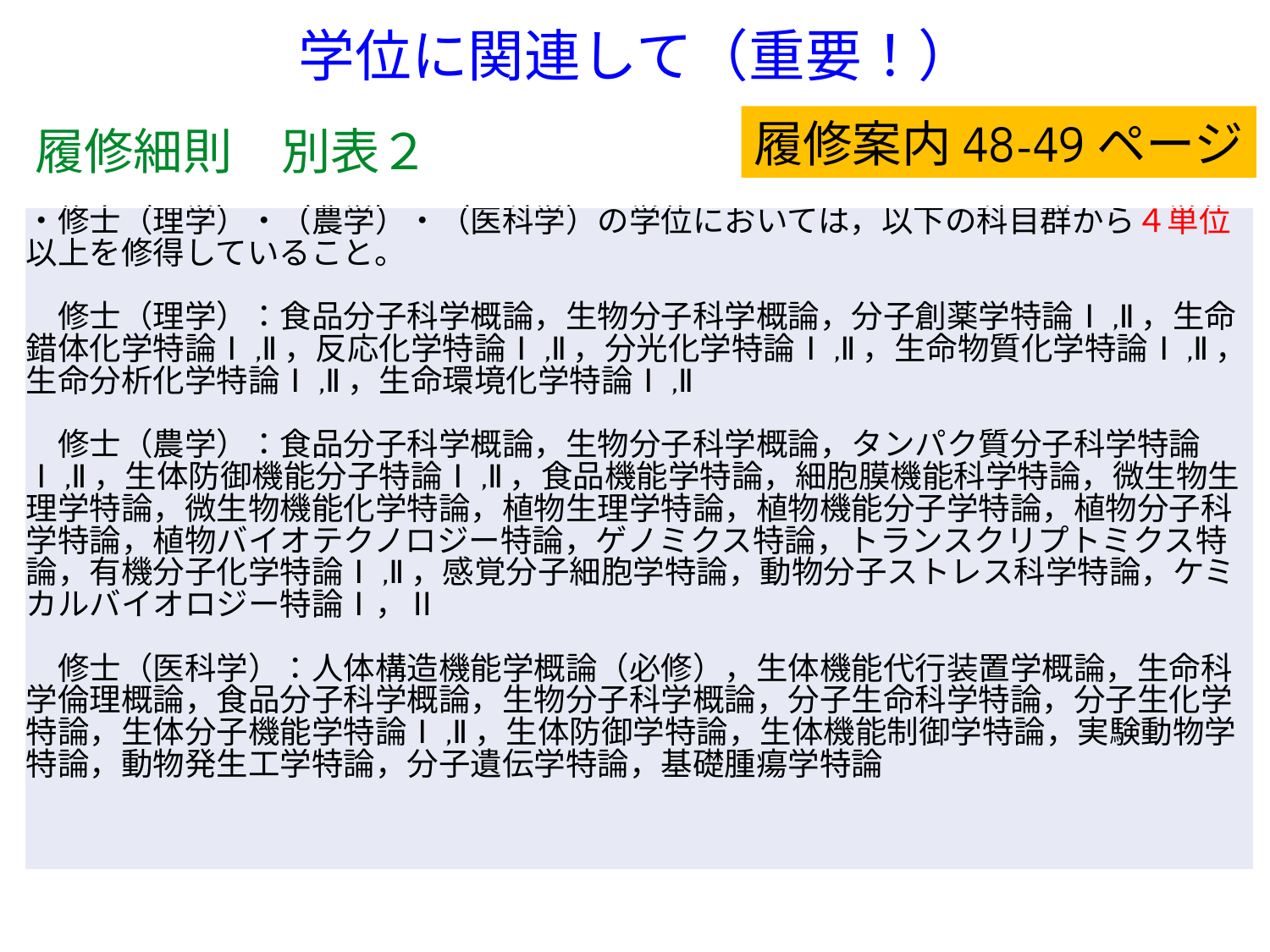

学位に関連して（重要！）
履修案内48-49ページ
履修細則　別表２
| ・修士（理学）・（農学）・（医科学）の学位においては，以下の科目群から４単位以上を修得していること。 　修士（理学）：食品分子科学概論，生物分子科学概論，分子創薬学特論Ⅰ,Ⅱ，生命錯体化学特論Ⅰ,Ⅱ，反応化学特論Ⅰ,Ⅱ，分光化学特論Ⅰ,Ⅱ，生命物質化学特論Ⅰ,Ⅱ，生命分析化学特論Ⅰ,Ⅱ，生命環境化学特論Ⅰ,Ⅱ 　修士（農学）：食品分子科学概論，生物分子科学概論，タンパク質分子科学特論Ⅰ,Ⅱ，生体防御機能分子特論Ⅰ,Ⅱ，食品機能学特論，細胞膜機能科学特論，微生物生理学特論，微生物機能化学特論，植物生理学特論，植物機能分子学特論，植物分子科学特論，植物バイオテクノロジー特論，ゲノミクス特論，トランスクリプトミクス特論，有機分子化学特論Ⅰ,Ⅱ，感覚分子細胞学特論，動物分子ストレス科学特論，ケミカルバイオロジー特論Ⅰ，Ⅱ 　修士（医科学）：人体構造機能学概論（必修），生体機能代行装置学概論，生命科学倫理概論，食品分子科学概論，生物分子科学概論，分子生命科学特論，分子生化学特論，生体分子機能学特論Ⅰ,Ⅱ，生体防御学特論，生体機能制御学特論，実験動物学特論，動物発生工学特論，分子遺伝学特論，基礎腫瘍学特論 |
| --- |